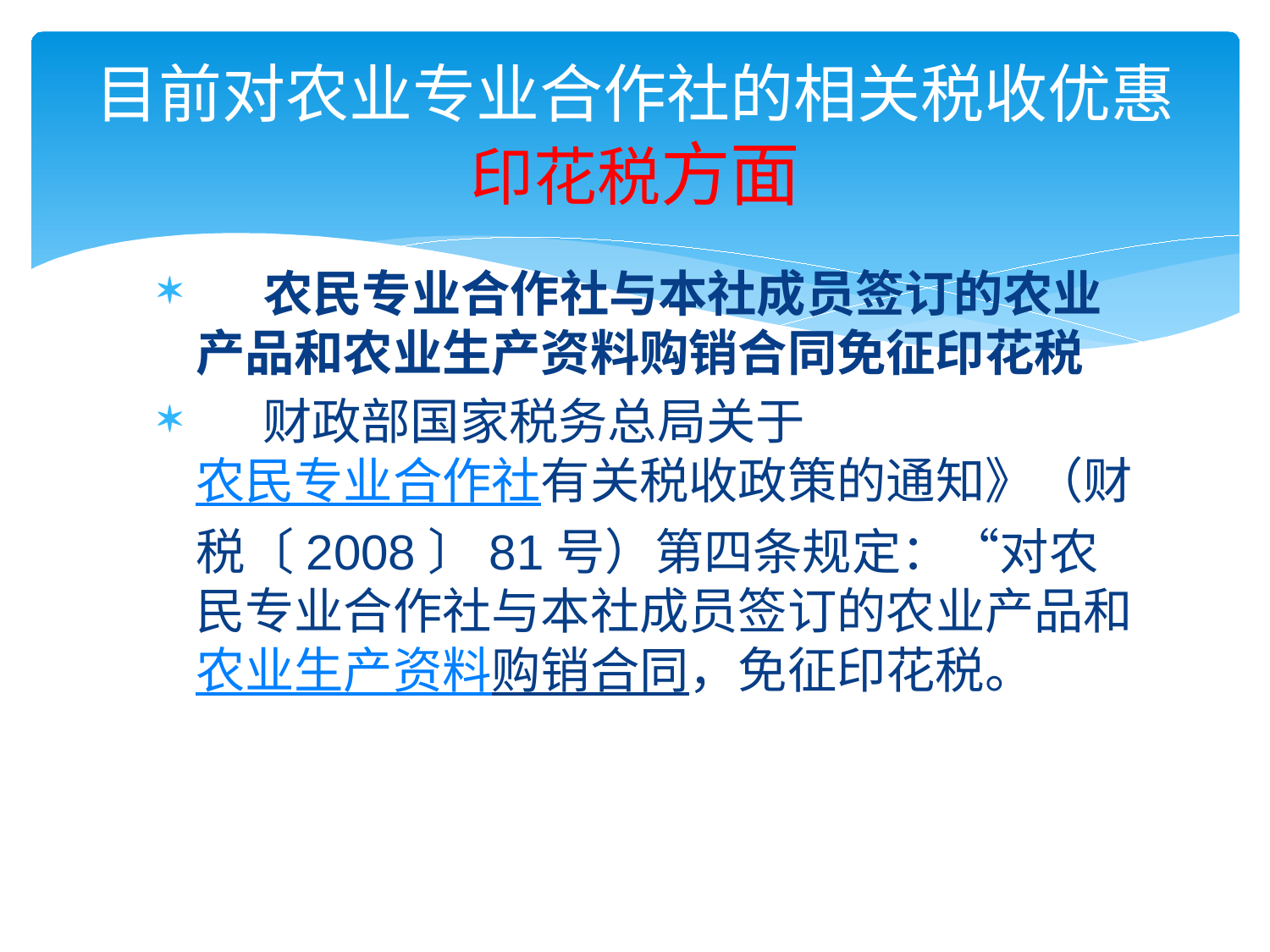

# 目前对农业专业合作社的相关税收优惠印花税方面
     农民专业合作社与本社成员签订的农业产品和农业生产资料购销合同免征印花税
     财政部国家税务总局关于农民专业合作社有关税收政策的通知》（财税〔2008〕81号）第四条规定：“对农民专业合作社与本社成员签订的农业产品和农业生产资料购销合同，免征印花税。